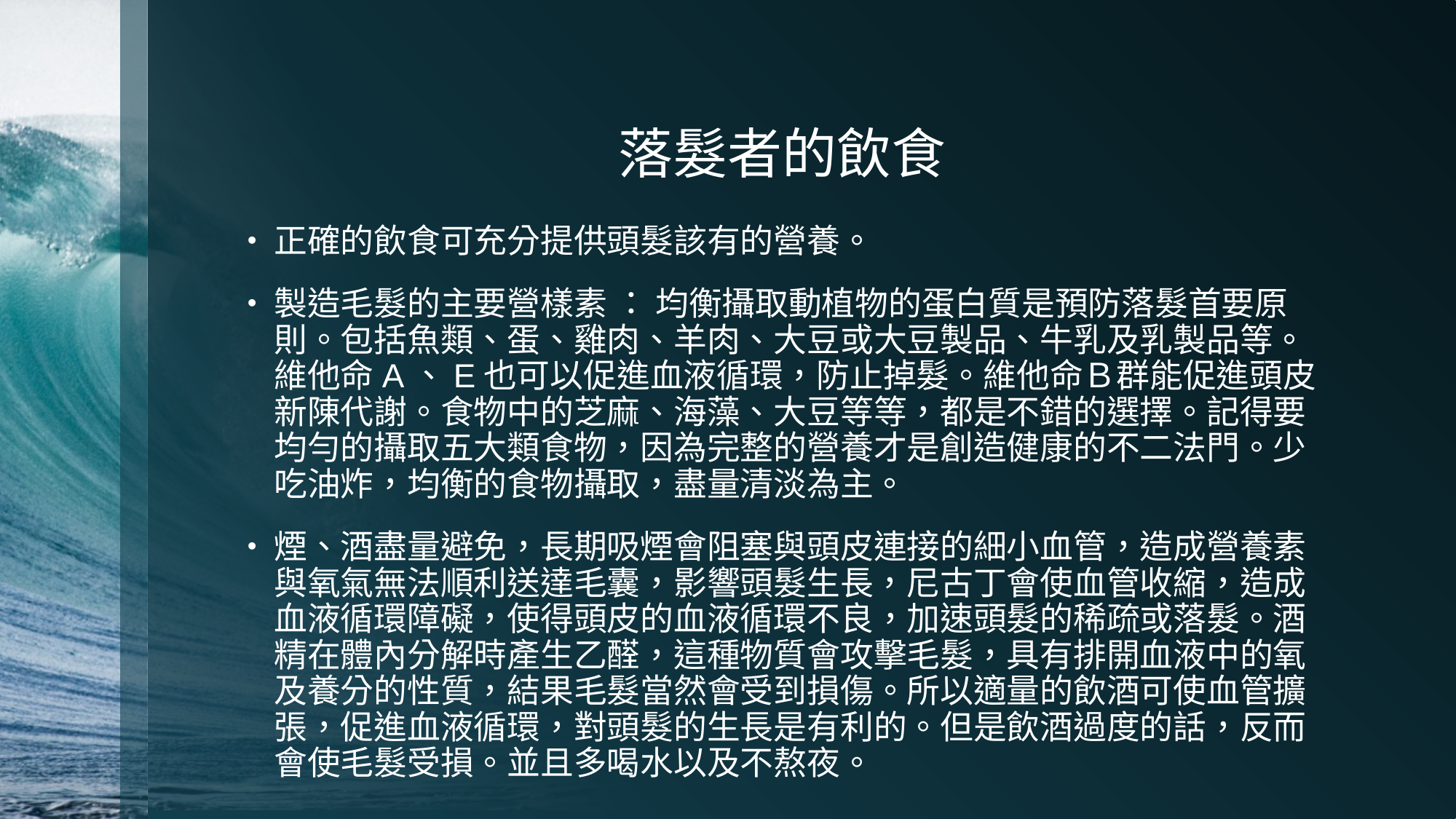

# 落髮者的飲食
正確的飲食可充分提供頭髮該有的營養。
製造毛髮的主要營樣素 ： 均衡攝取動植物的蛋白質是預防落髮首要原則。包括魚類、蛋、雞肉、羊肉、大豆或大豆製品、牛乳及乳製品等。維他命A、E也可以促進血液循環，防止掉髮。維他命Ｂ群能促進頭皮新陳代謝。食物中的芝麻、海藻、大豆等等，都是不錯的選擇。記得要均勻的攝取五大類食物，因為完整的營養才是創造健康的不二法門。少吃油炸，均衡的食物攝取，盡量清淡為主。
煙、酒盡量避免，長期吸煙會阻塞與頭皮連接的細小血管，造成營養素與氧氣無法順利送達毛囊，影響頭髮生長，尼古丁會使血管收縮，造成血液循環障礙，使得頭皮的血液循環不良，加速頭髮的稀疏或落髮。酒精在體內分解時產生乙醛，這種物質會攻擊毛髮，具有排開血液中的氧及養分的性質，結果毛髮當然會受到損傷。所以適量的飲酒可使血管擴張，促進血液循環，對頭髮的生長是有利的。但是飲酒過度的話，反而會使毛髮受損。並且多喝水以及不熬夜。